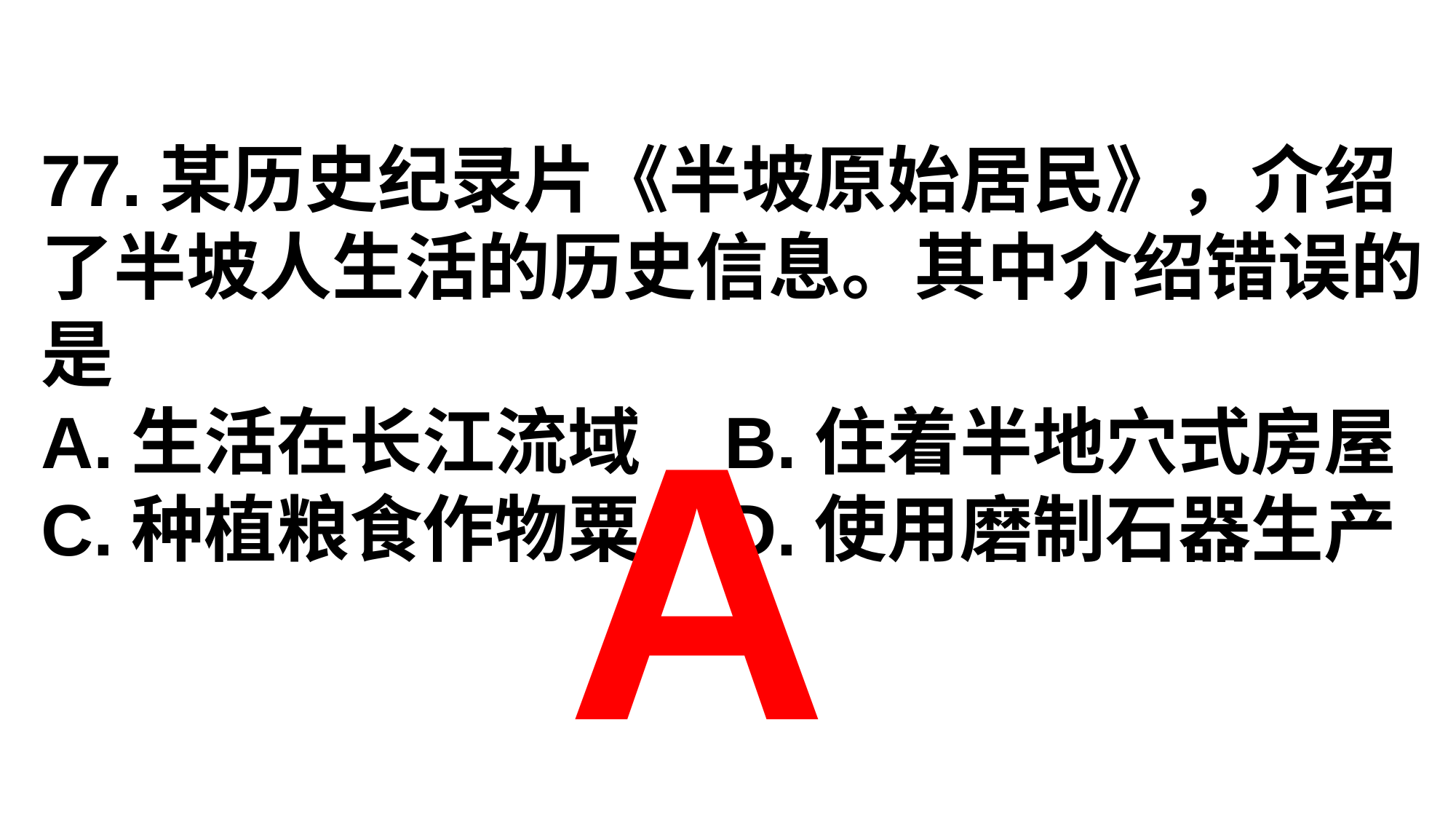

77.某历史纪录片《半坡原始居民》，介绍了半坡人生活的历史信息。其中介绍错误的是
A.生活在长江流域    B.住着半地穴式房屋
C.种植粮食作物粟    D.使用磨制石器生产
A